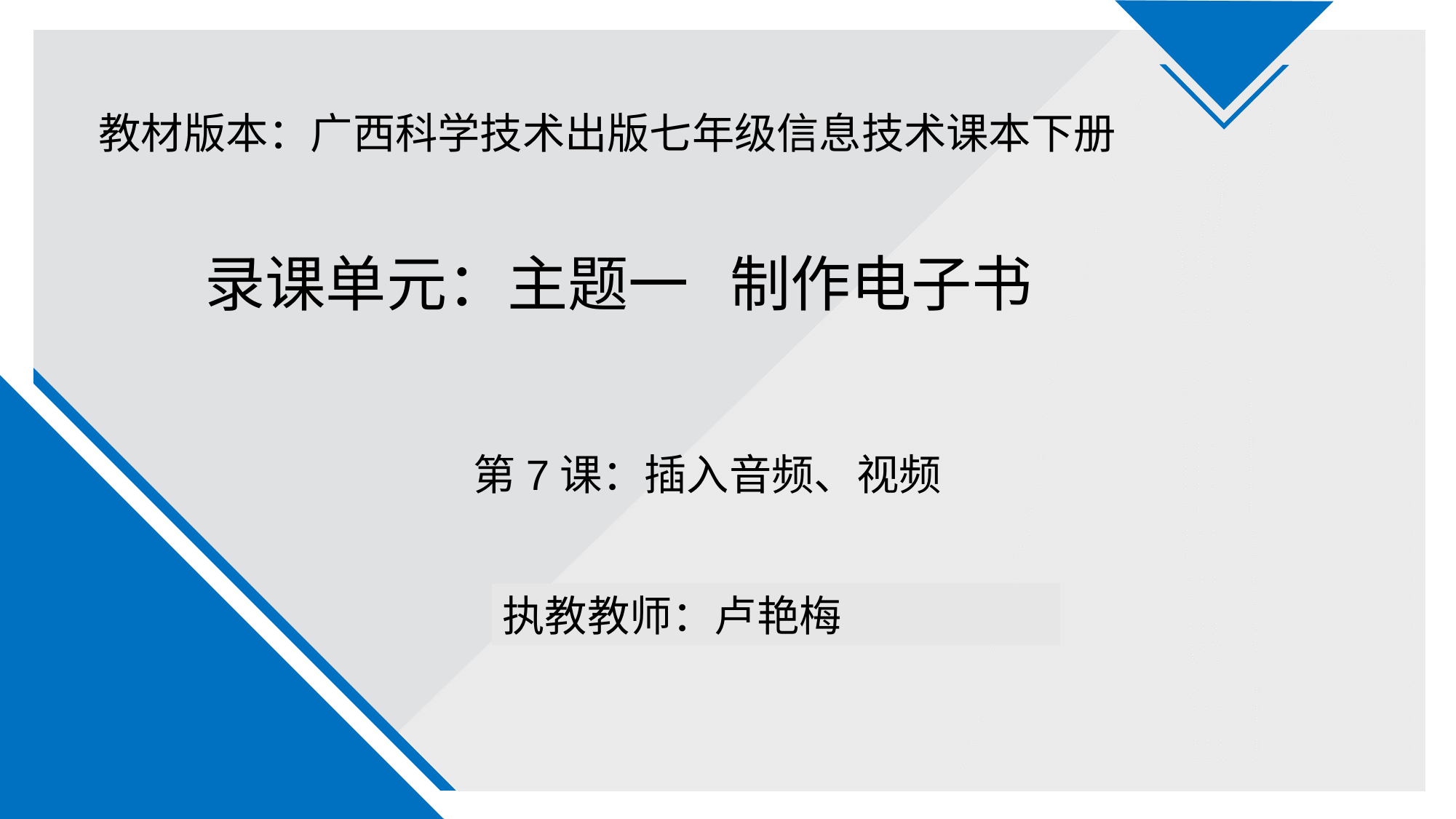

教材版本：广西科学技术出版七年级信息技术课本下册
录课单元：主题一   制作电子书

第7课：插入音频、视频
执教教师：卢艳梅